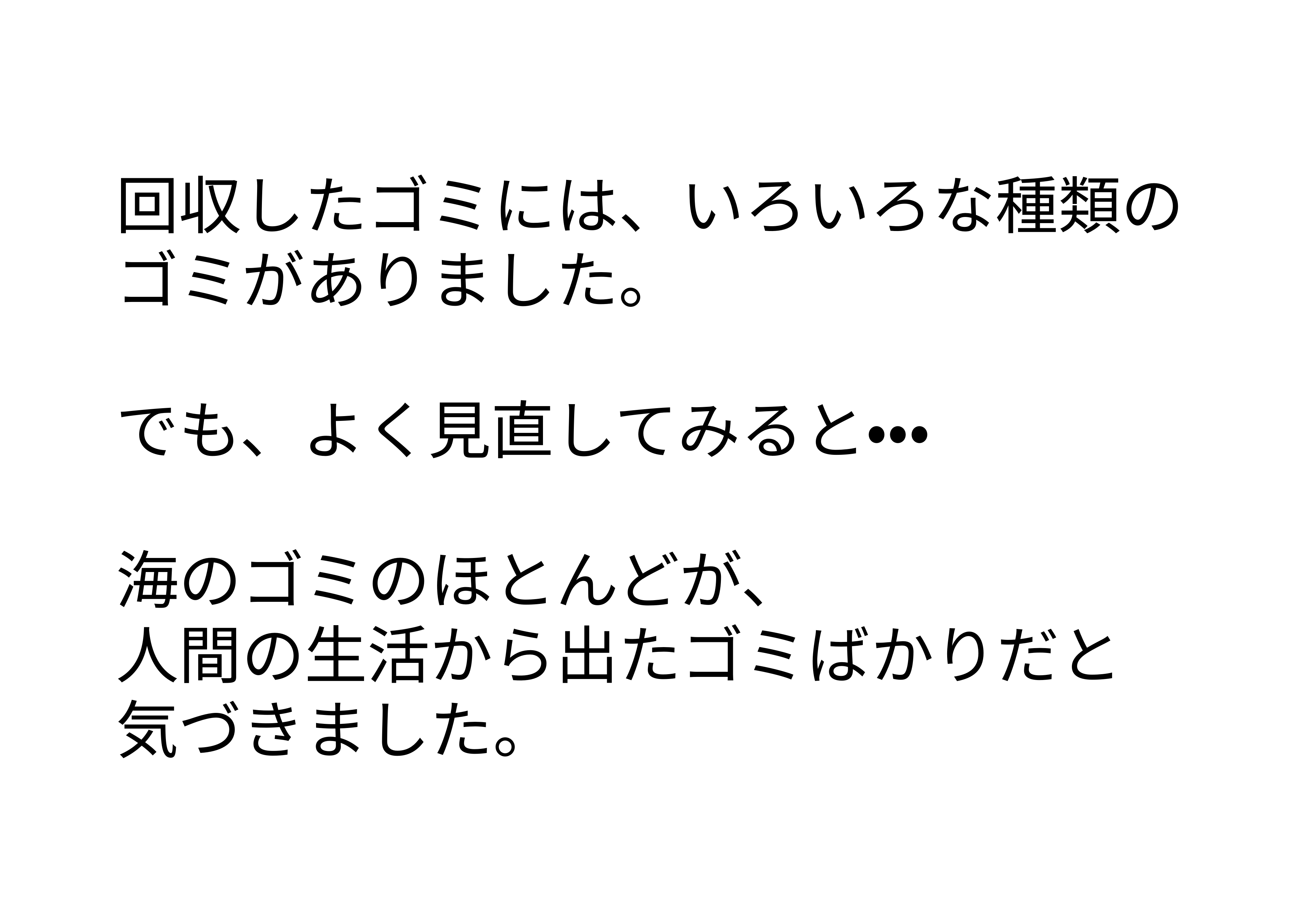

回収したゴミには、いろいろな種類の
ゴミがありました。

でも、よく見直してみると・・・

海のゴミのほとんどが、
人間の生活から出たゴミばかりだと
気づきました。